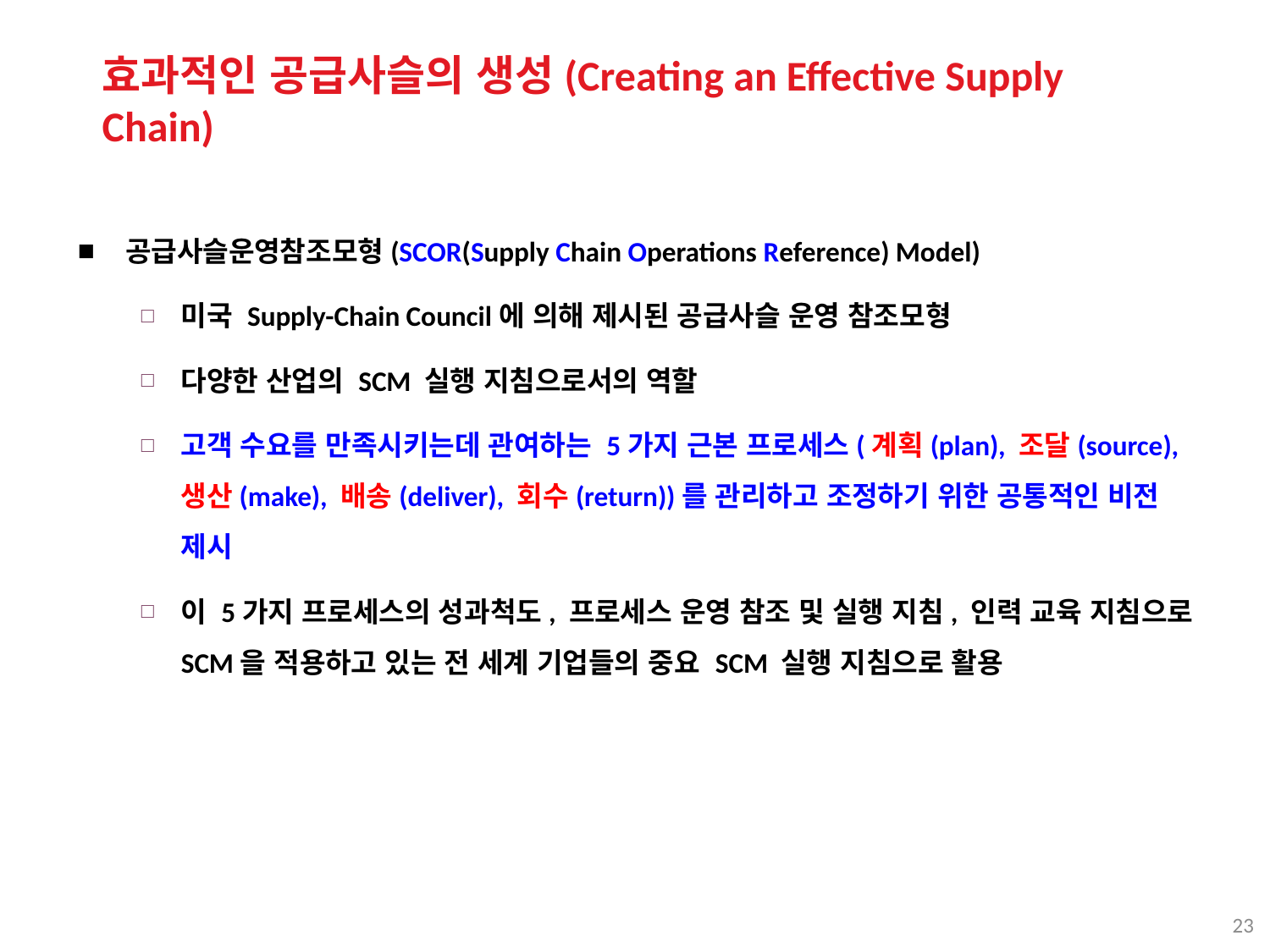

효과적인 공급사슬의 생성(Creating an Effective Supply Chain)
공급사슬운영참조모형(SCOR(Supply Chain Operations Reference) Model)
미국 Supply-Chain Council에 의해 제시된 공급사슬 운영 참조모형
다양한 산업의 SCM 실행 지침으로서의 역할
고객 수요를 만족시키는데 관여하는 5가지 근본 프로세스(계획(plan), 조달(source), 생산(make), 배송(deliver), 회수(return))를 관리하고 조정하기 위한 공통적인 비전 제시
이 5가지 프로세스의 성과척도, 프로세스 운영 참조 및 실행 지침, 인력 교육 지침으로 SCM을 적용하고 있는 전 세계 기업들의 중요 SCM 실행 지침으로 활용

23